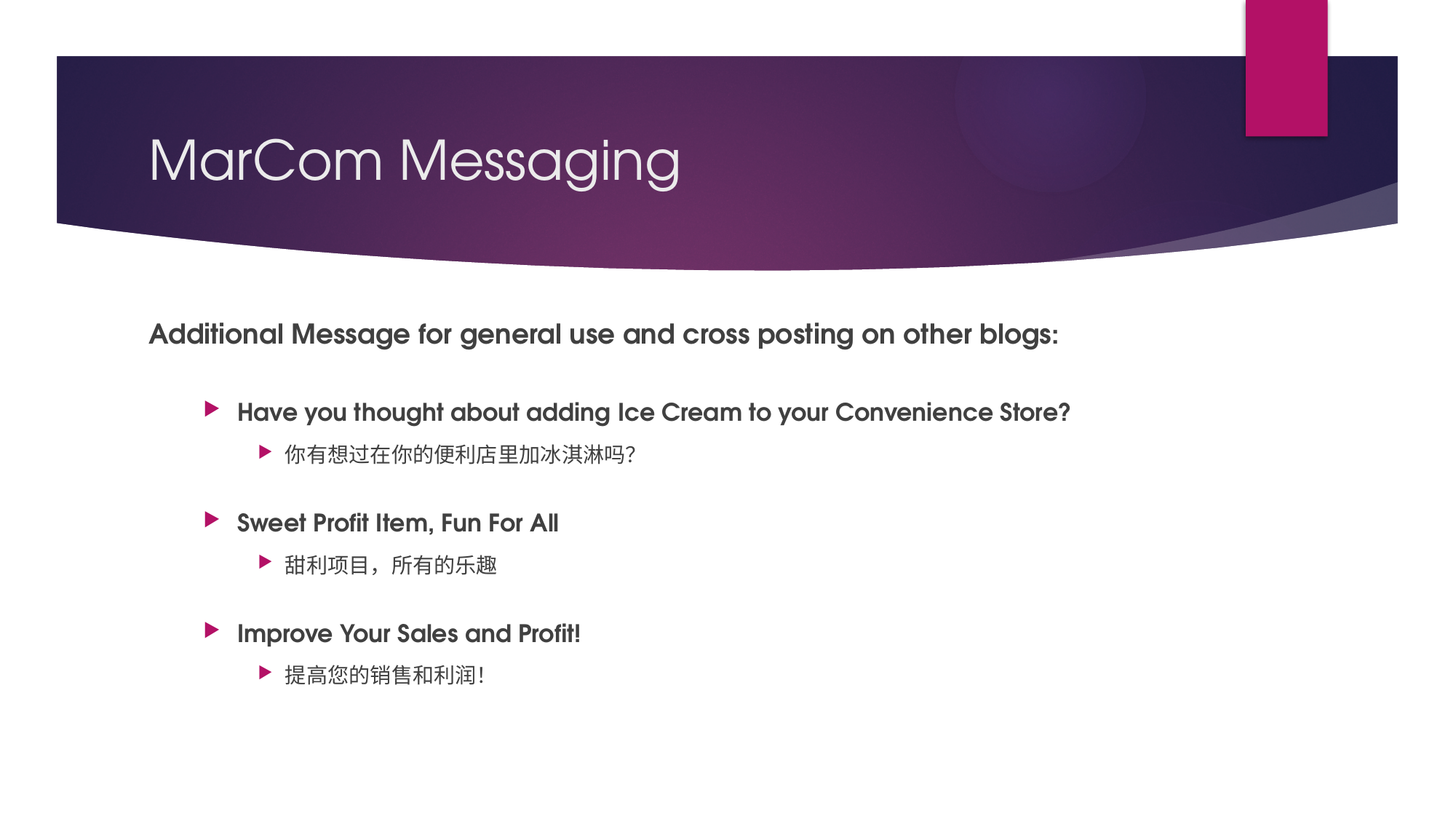

# MarCom Messaging
Additional Message for general use and cross posting on other blogs:
Have you thought about adding Ice Cream to your Convenience Store?
你有想过在你的便利店里加冰淇淋吗？
Sweet Profit Item, Fun For All
甜利项目，所有的乐趣
Improve Your Sales and Profit!
提高您的销售和利润！